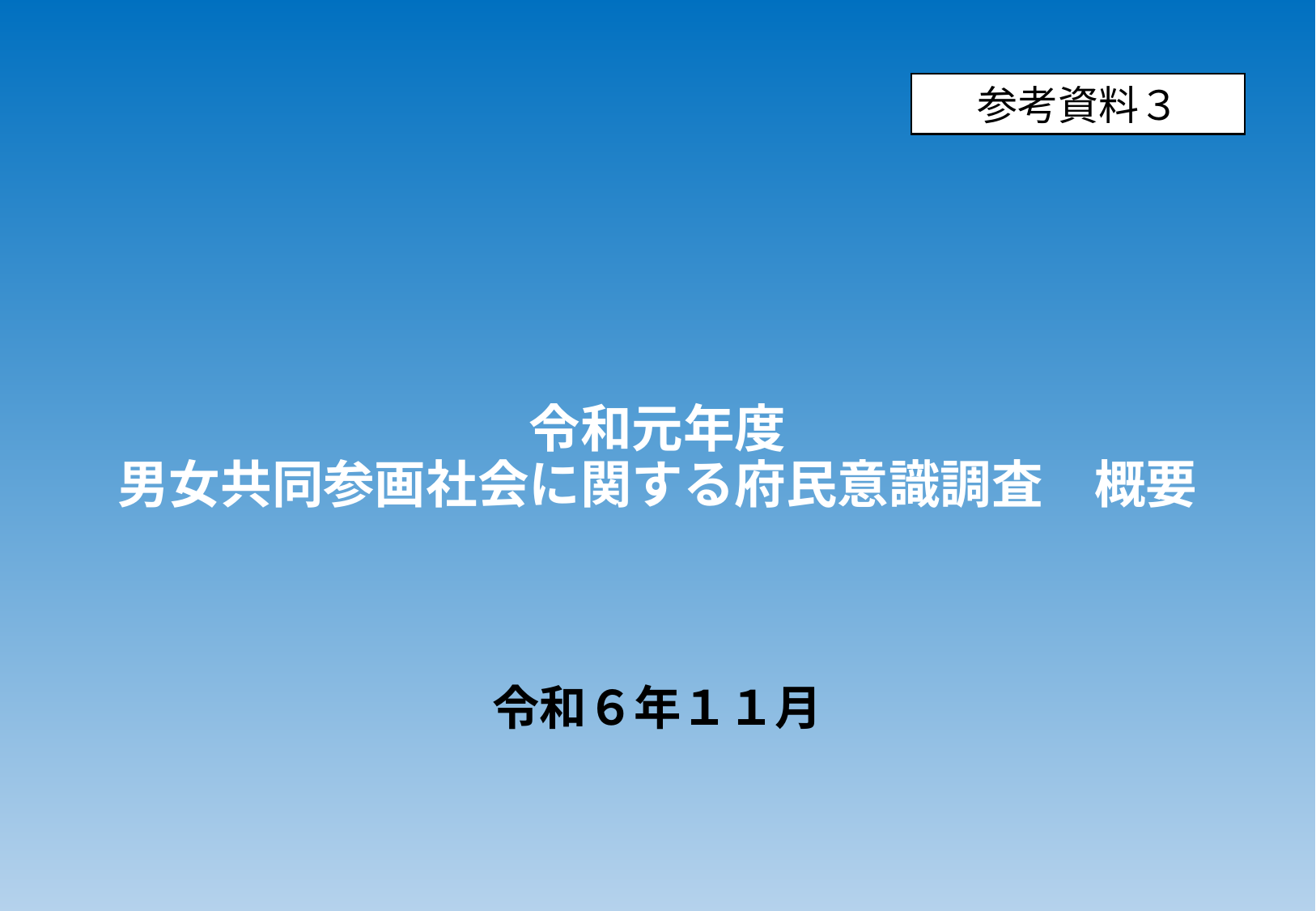

参考資料３
# 令和元年度 男女共同参画社会に関する府民意識調査　概要
令和６年１１月